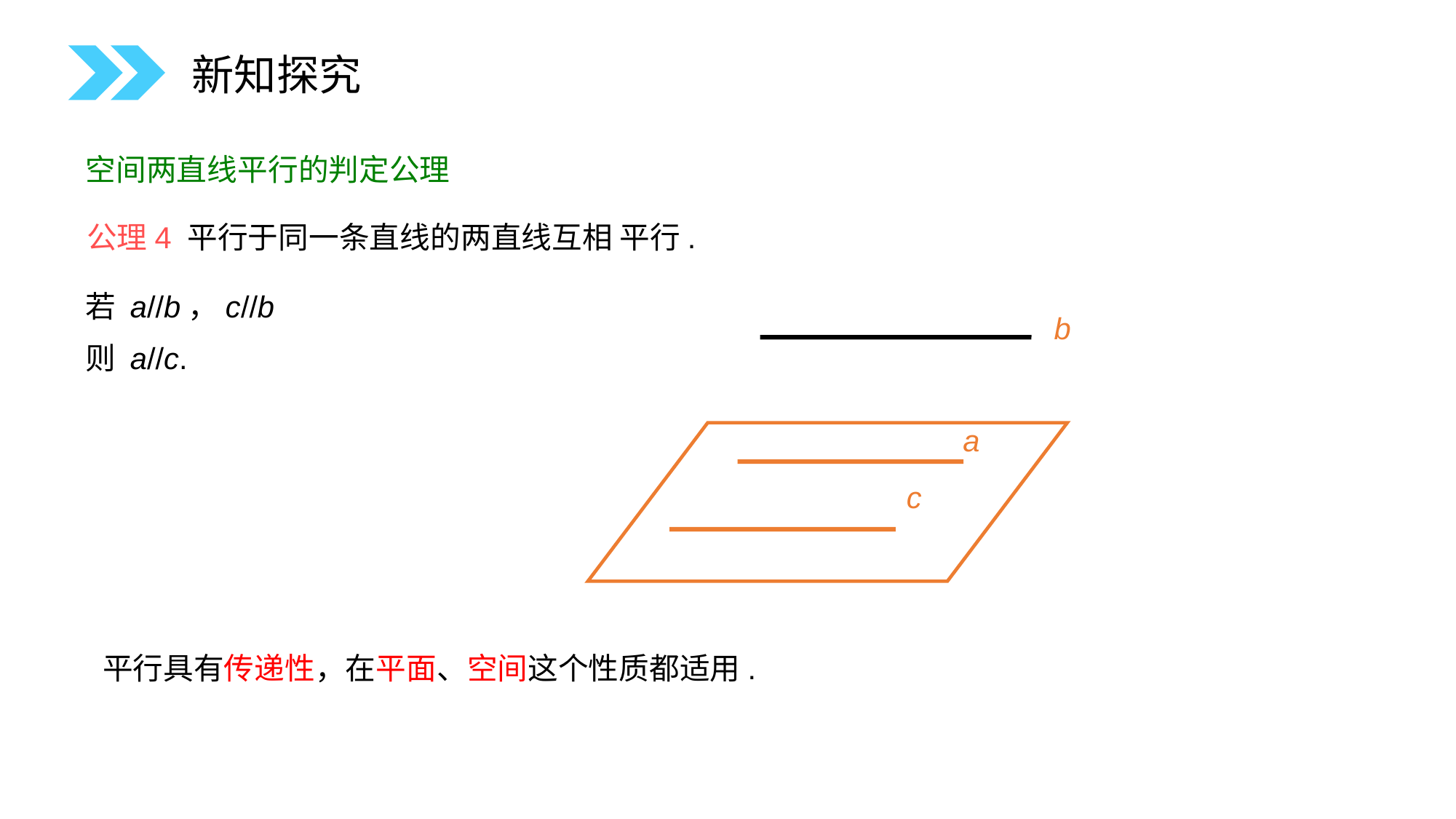

新知探究
空间两直线平行的判定公理
公理4 平行于同一条直线的两直线互相 平行.
若 a//b，c//b
则 a//c.
b

a

c

平行具有传递性，在平面、空间这个性质都适用.